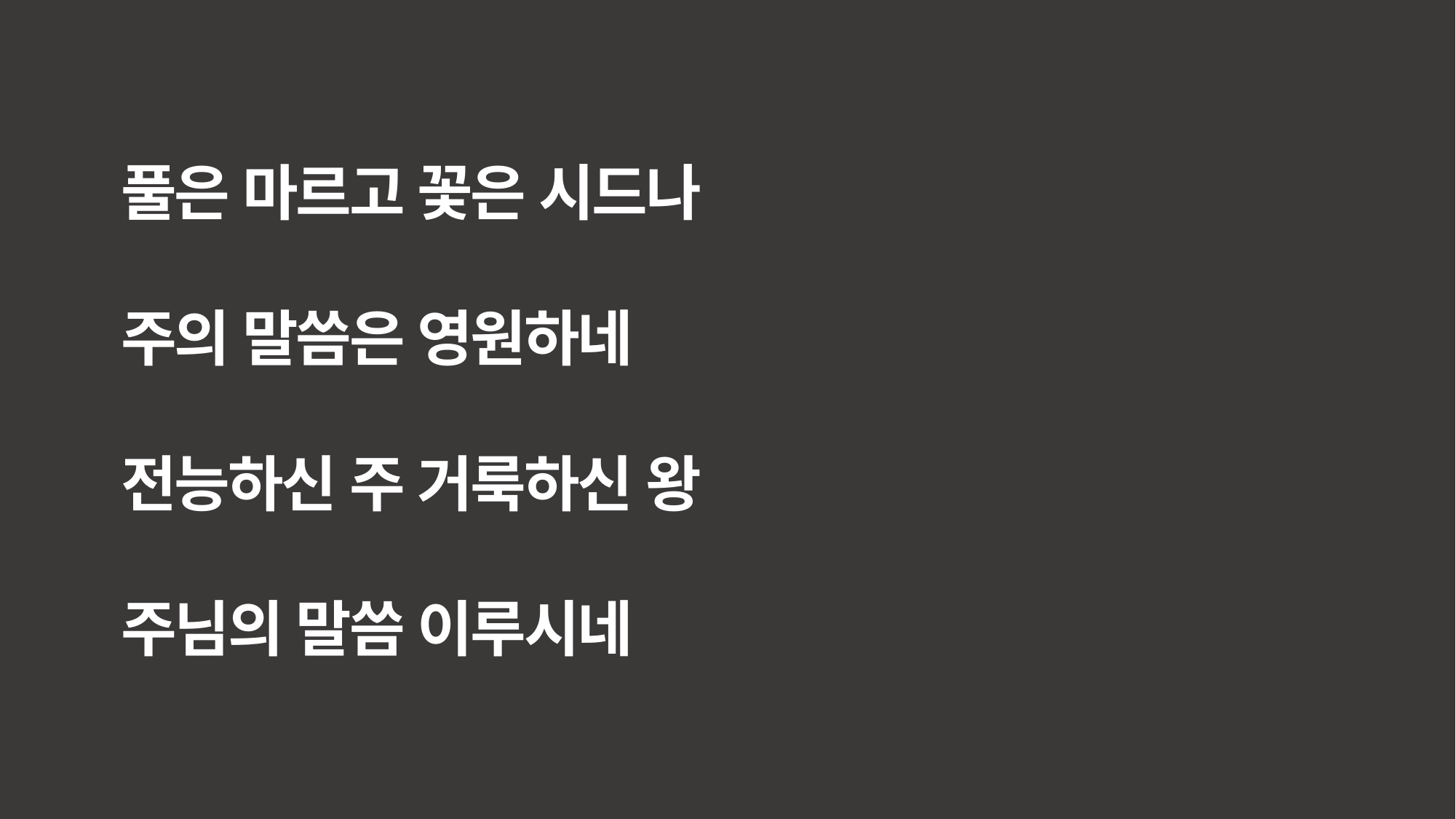

풀은 마르고 꽃은 시드나
주의 말씀은 영원하네
전능하신 주 거룩하신 왕
주님의 말씀 이루시네